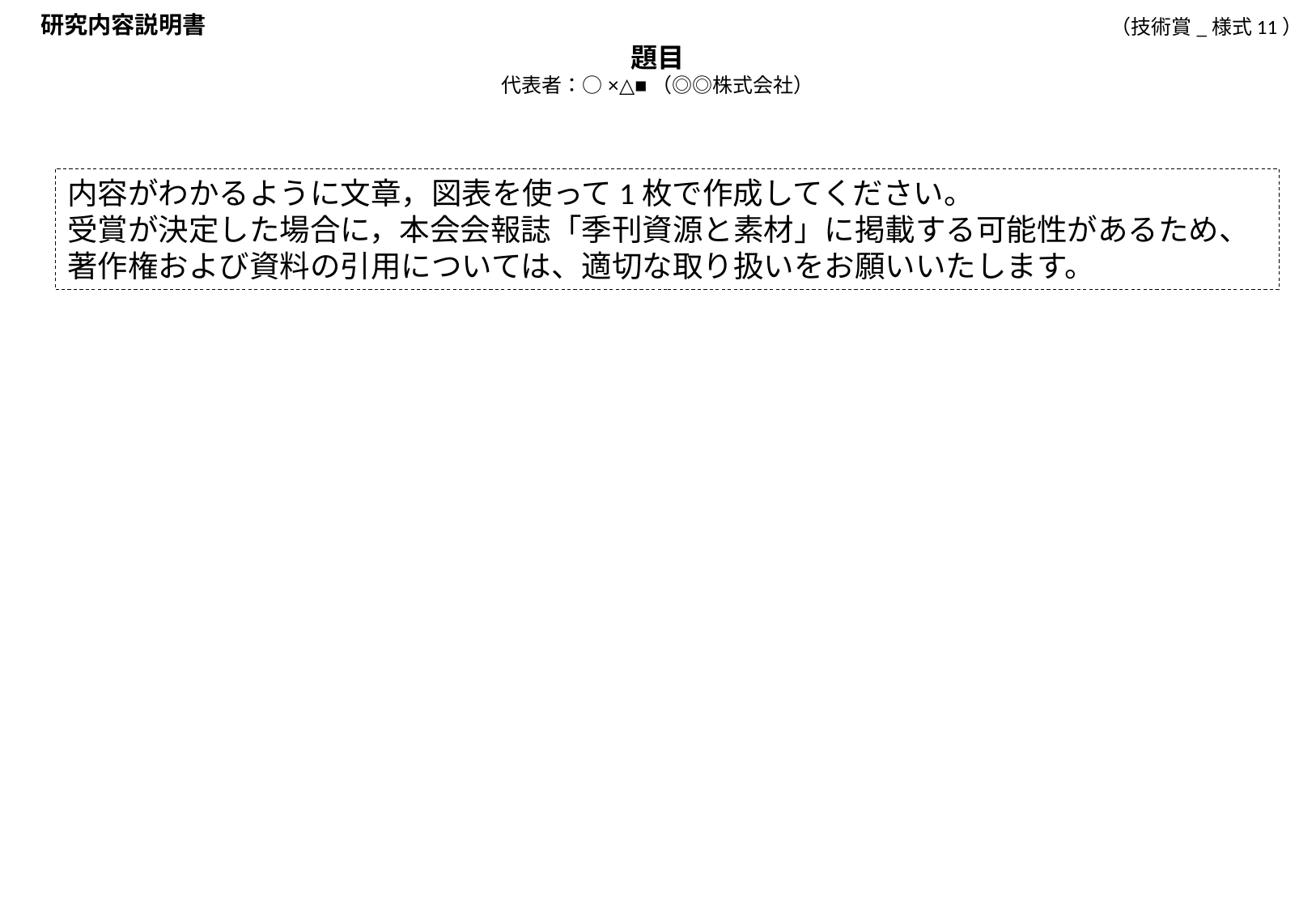

研究内容説明書
（技術賞_様式11）
題目
代表者：○×△■（◎◎株式会社）

内容がわかるように文章，図表を使って1枚で作成してください。
受賞が決定した場合に，本会会報誌「季刊資源と素材」に掲載する可能性があるため、著作権および資料の引用については、適切な取り扱いをお願いいたします。